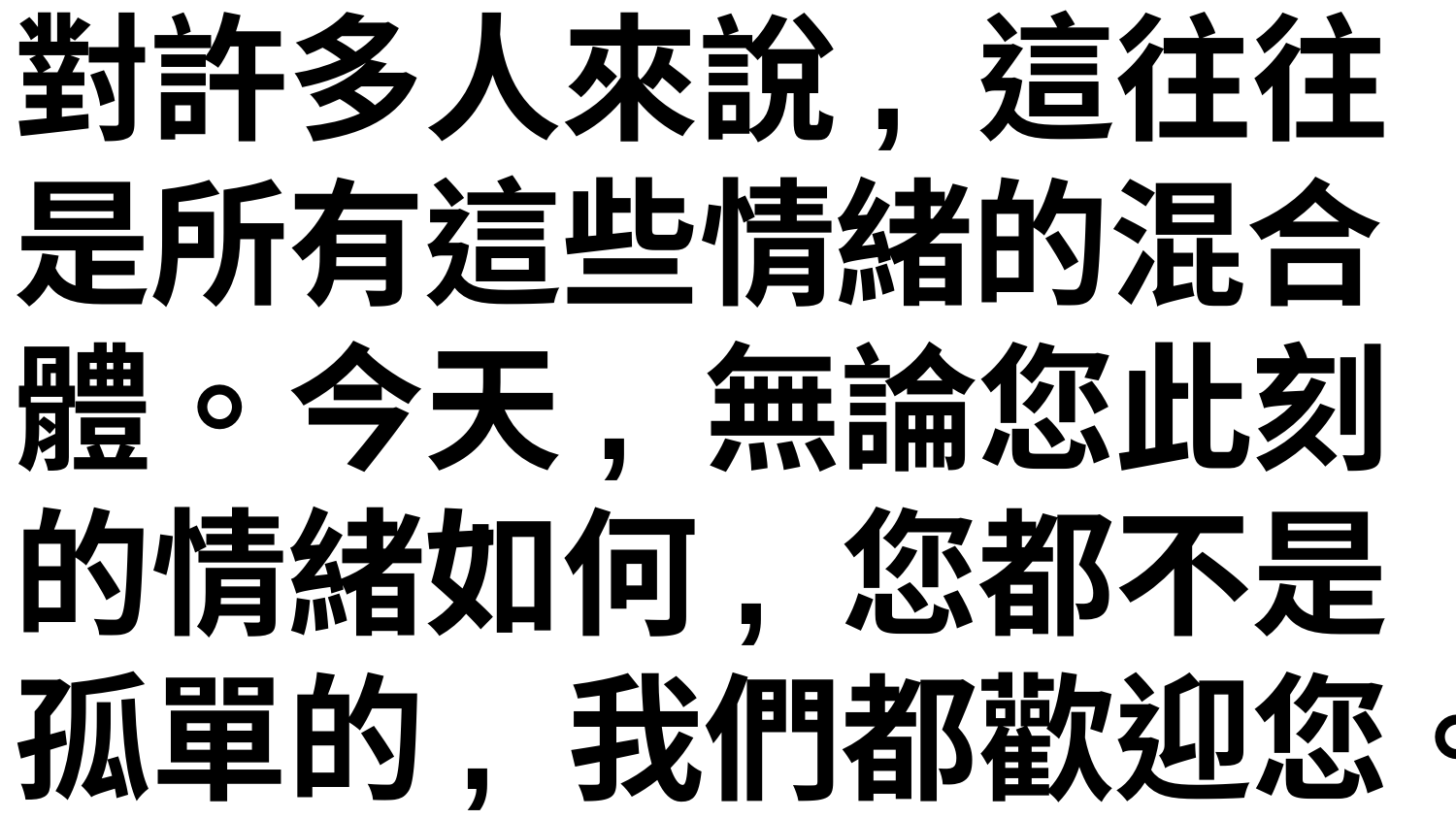

對許多人來說, 這往往是所有這些情緒的混合體。今天, 無論您此刻的情緒如何, 您都不是孤單的, 我們都歡迎您。